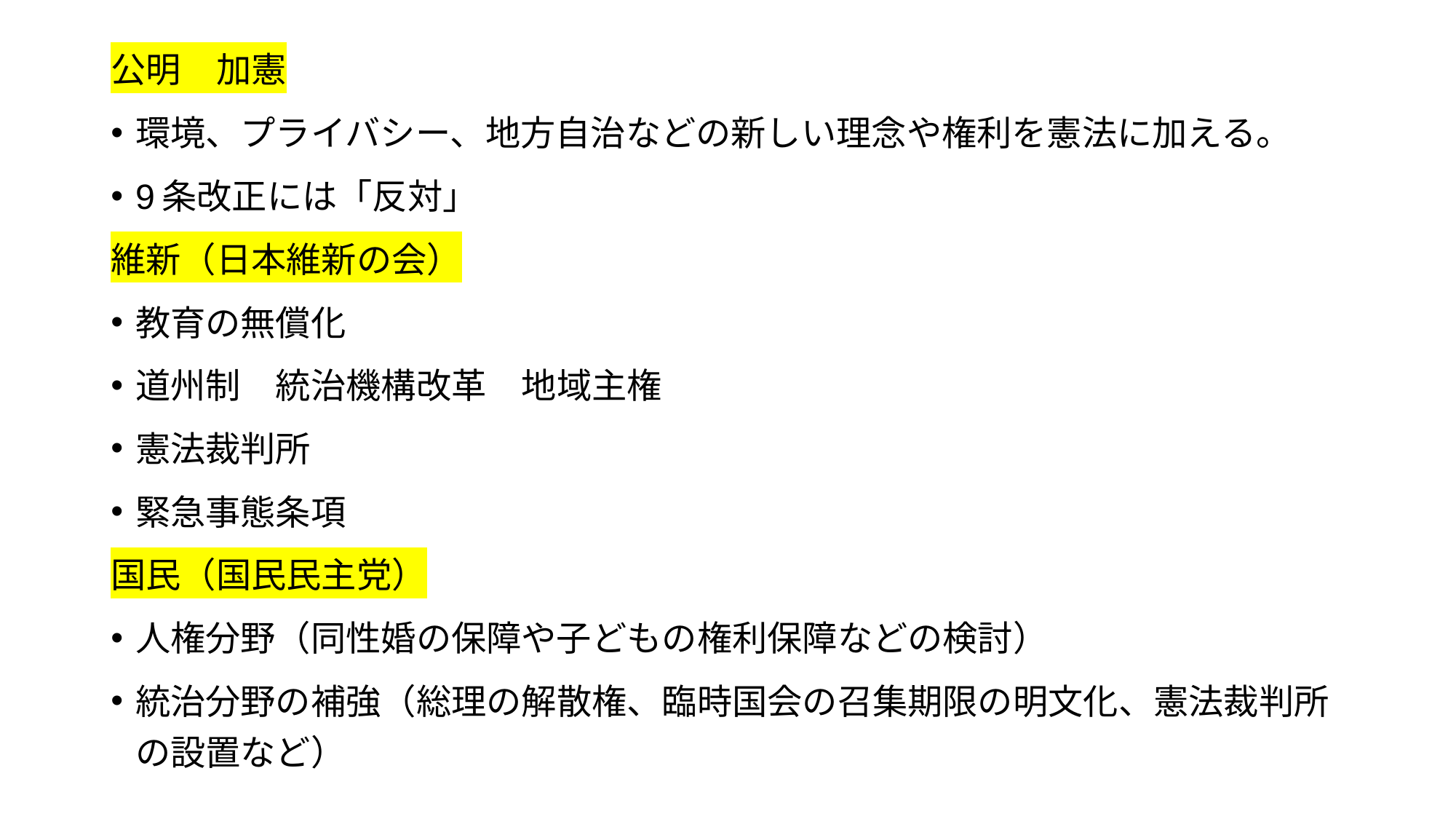

公明　加憲
環境、プライバシー、地方自治などの新しい理念や権利を憲法に加える。
9条改正には「反対」
維新（日本維新の会）
教育の無償化
道州制　統治機構改革　地域主権
憲法裁判所
緊急事態条項
国民（国民民主党）
人権分野（同性婚の保障や子どもの権利保障などの検討）
統治分野の補強（総理の解散権、臨時国会の召集期限の明文化、憲法裁判所の設置など）